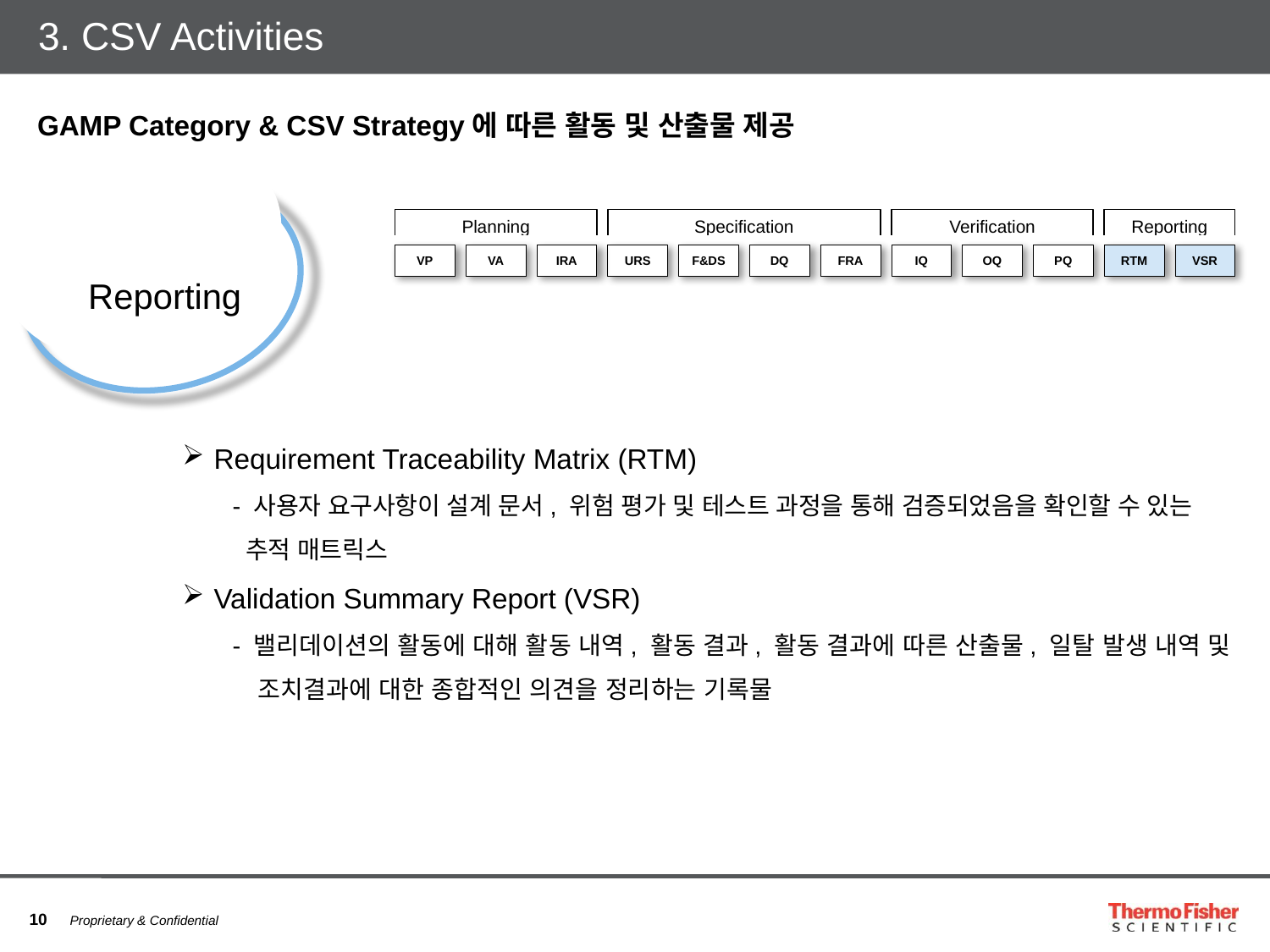

# 3. CSV Activities
GAMP Category & CSV Strategy에 따른 활동 및 산출물 제공

Reporting
Planning
Specification
Verification
Reporting

VP
VA
IRA
URS
F&DS
DQ
FRA
IQ
OQ
PQ
RTM
VSR
 Requirement Traceability Matrix (RTM)
- 사용자 요구사항이 설계 문서, 위험 평가 및 테스트 과정을 통해 검증되었음을 확인할 수 있는 추적 매트릭스
 Validation Summary Report (VSR)
- 밸리데이션의 활동에 대해 활동 내역, 활동 결과, 활동 결과에 따른 산출물, 일탈 발생 내역 및 조치결과에 대한 종합적인 의견을 정리하는 기록물